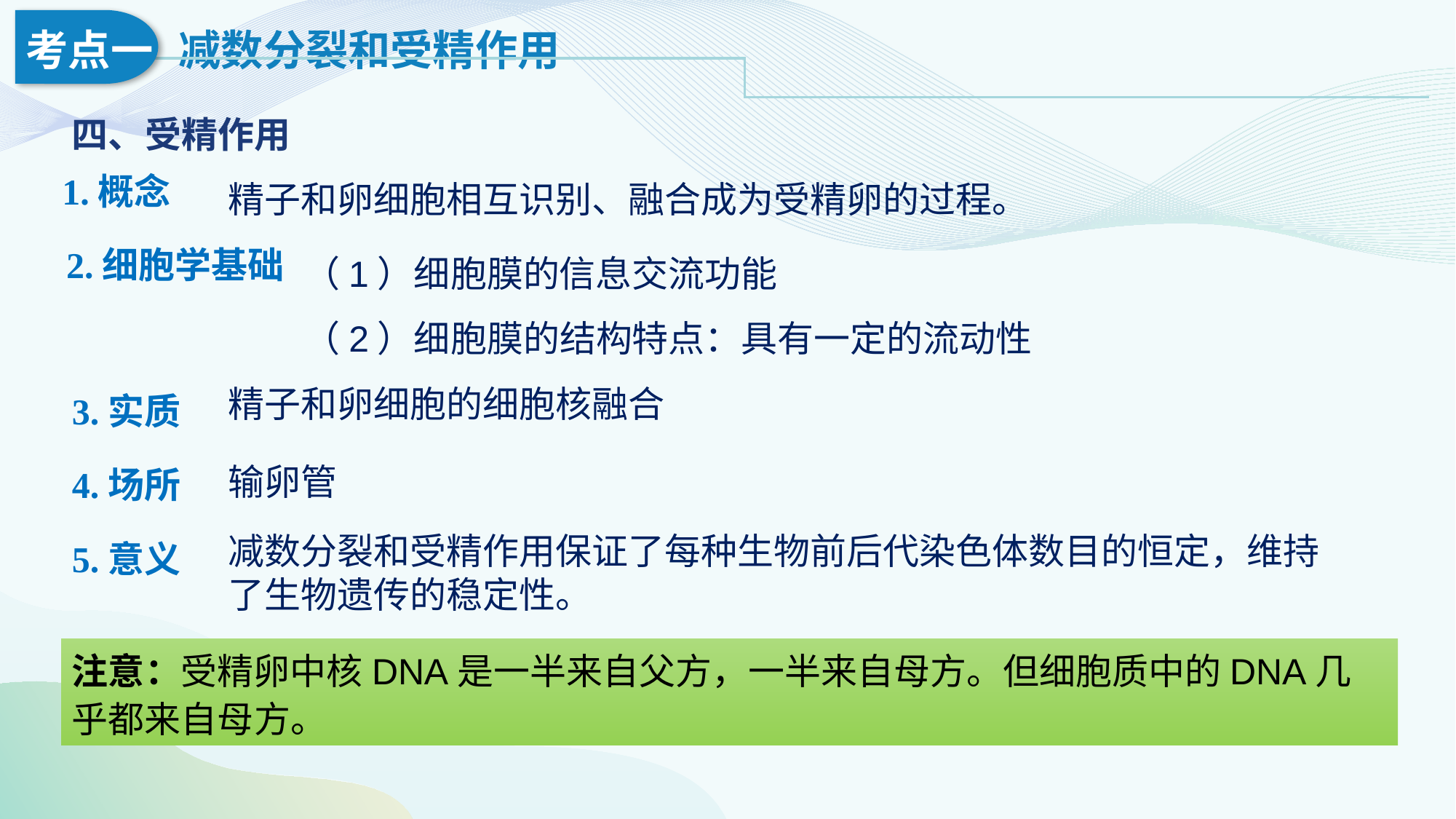

四、受精作用
精子和卵细胞相互识别、融合成为受精卵的过程。
1.概念
2.细胞学基础
（1）细胞膜的信息交流功能
（2）细胞膜的结构特点：具有一定的流动性
3.实质
精子和卵细胞的细胞核融合
4.场所
输卵管
5.意义
减数分裂和受精作用保证了每种生物前后代染色体数目的恒定，维持了生物遗传的稳定性。
注意：受精卵中核DNA是一半来自父方，一半来自母方。但细胞质中的DNA几乎都来自母方。